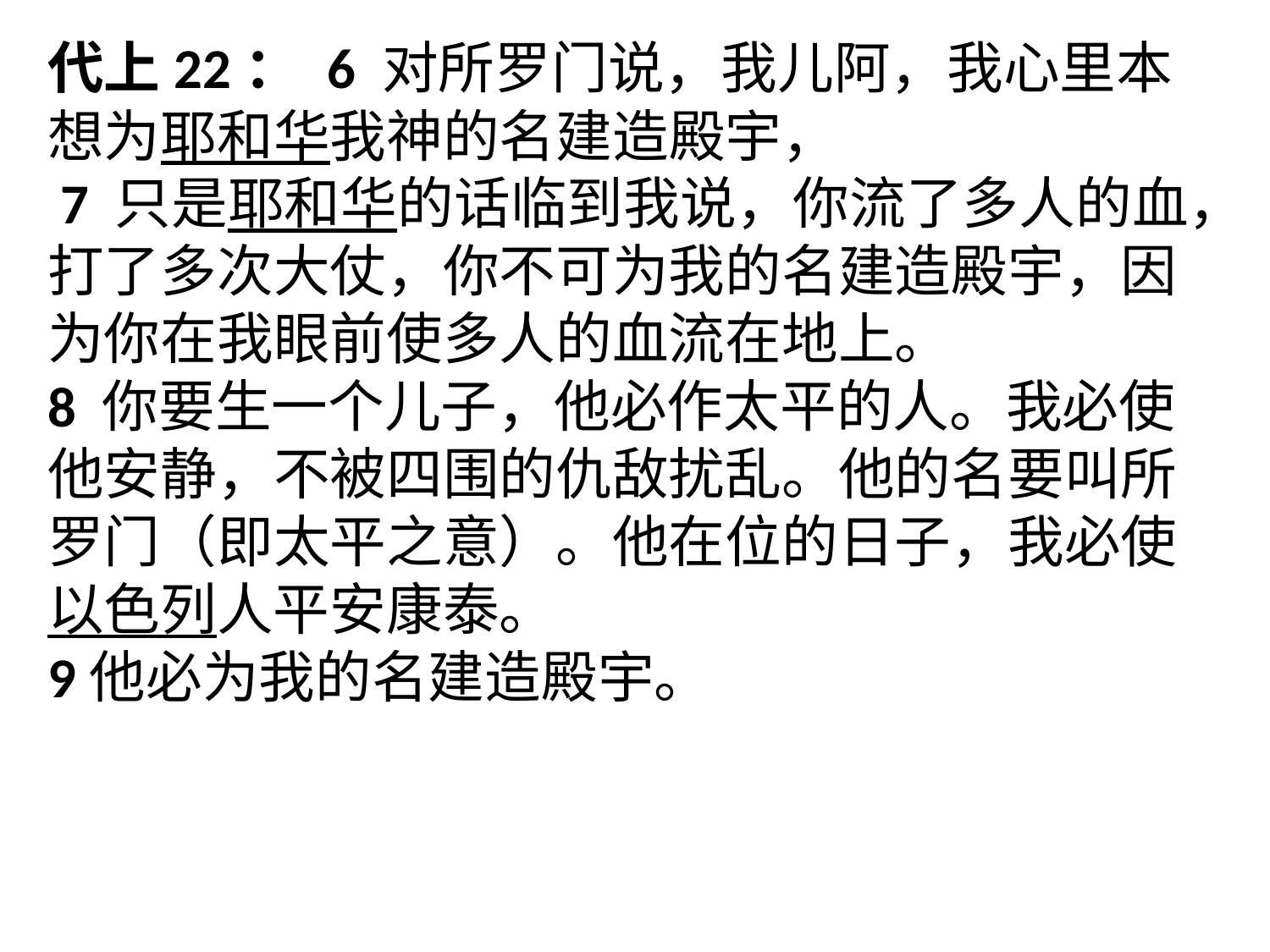

代上22： 6 对所罗门说，我儿阿，我心里本想为耶和华我神的名建造殿宇，
 7 只是耶和华的话临到我说，你流了多人的血，打了多次大仗，你不可为我的名建造殿宇，因为你在我眼前使多人的血流在地上。
8 你要生一个儿子，他必作太平的人。我必使他安静，不被四围的仇敌扰乱。他的名要叫所罗门（即太平之意）。他在位的日子，我必使以色列人平安康泰。
9他必为我的名建造殿宇。